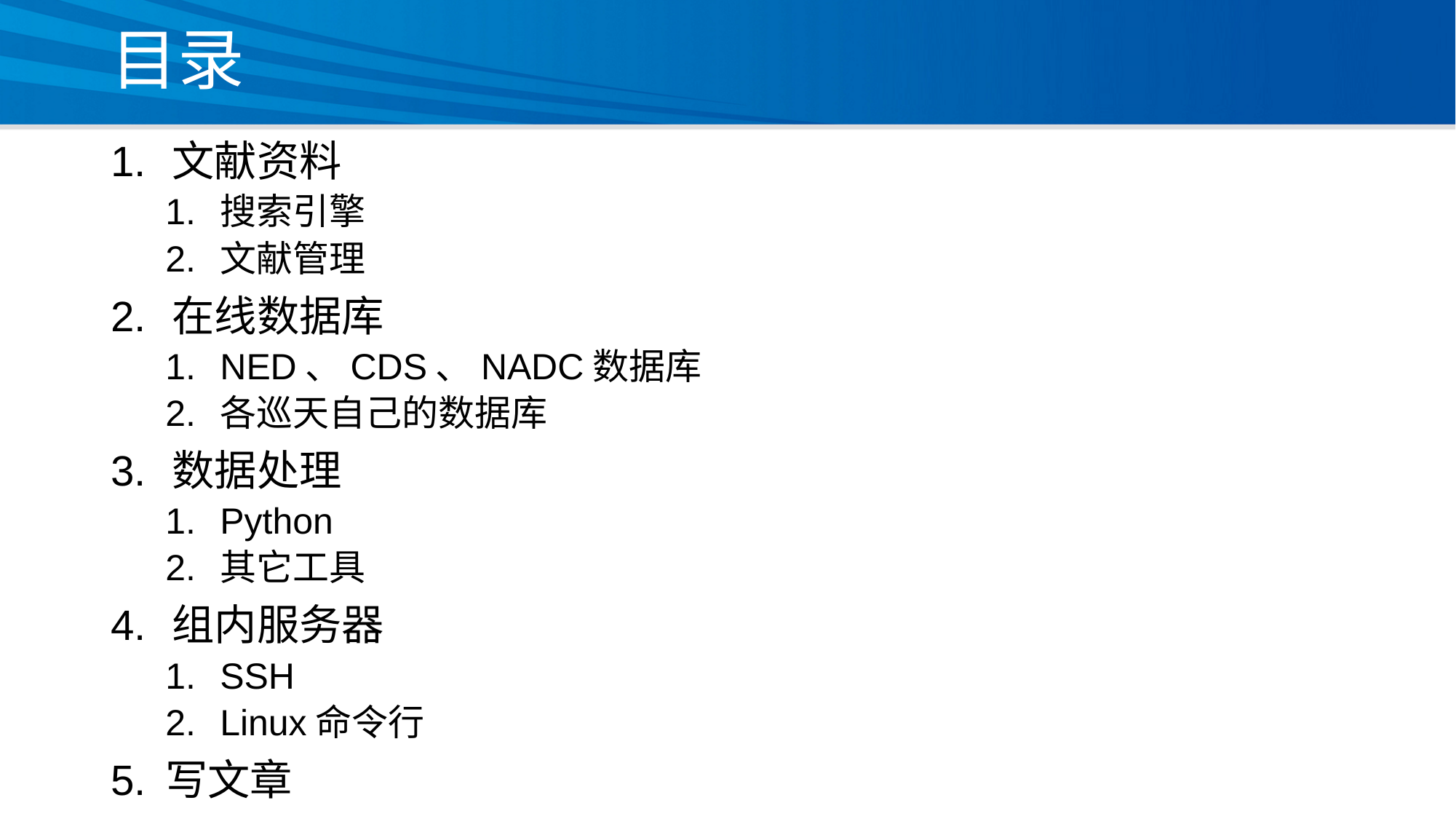

# 目录
文献资料
搜索引擎
文献管理
在线数据库
NED、CDS、NADC数据库
各巡天自己的数据库
数据处理
Python
其它工具
组内服务器
SSH
Linux命令行
写文章